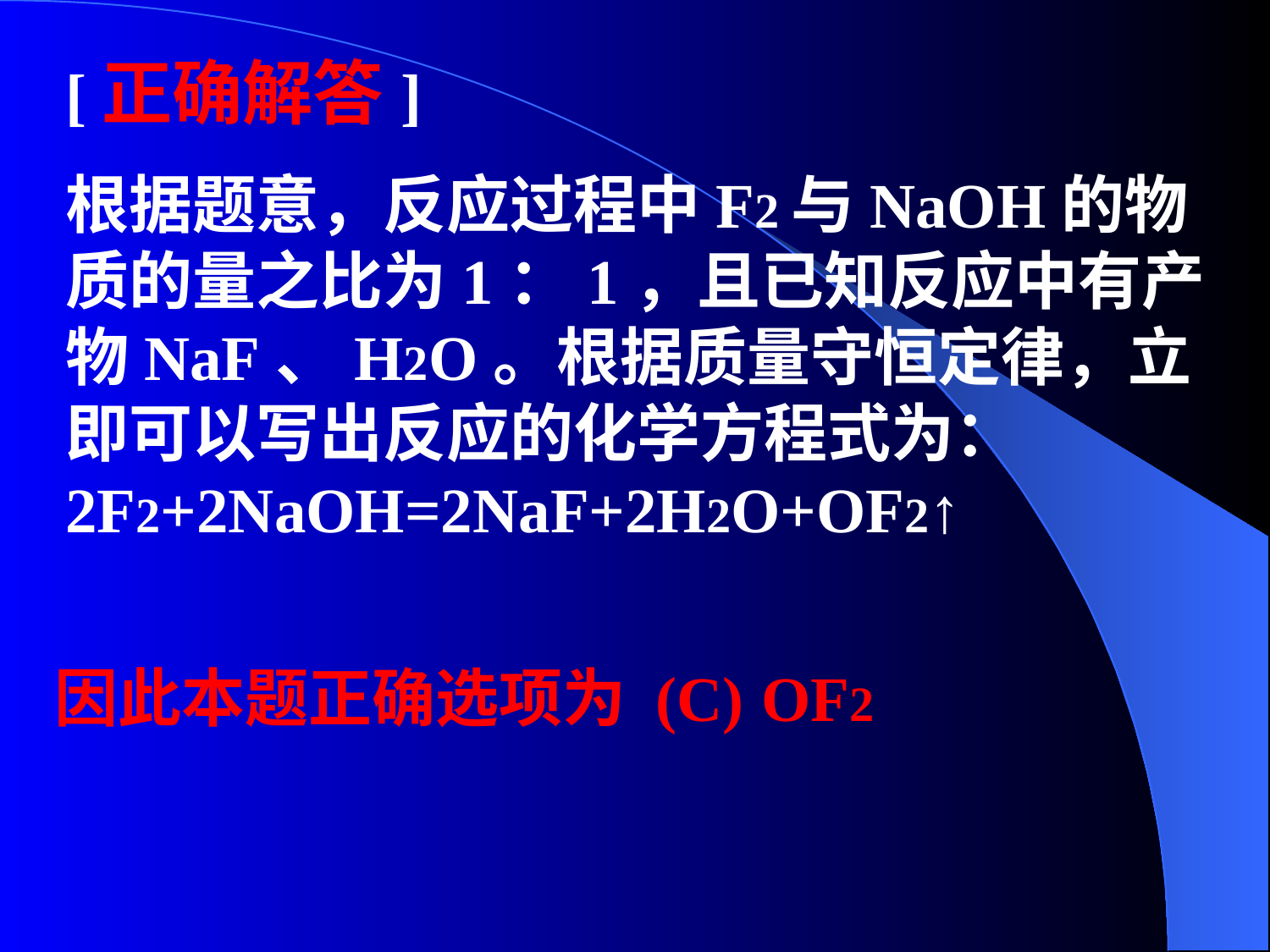

[正确解答]
根据题意，反应过程中F2与NaOH的物质的量之比为1：1，且已知反应中有产物NaF、H2O。根据质量守恒定律，立即可以写出反应的化学方程式为：
2F2+2NaOH=2NaF+2H2O+OF2↑
因此本题正确选项为 (C) OF2

9